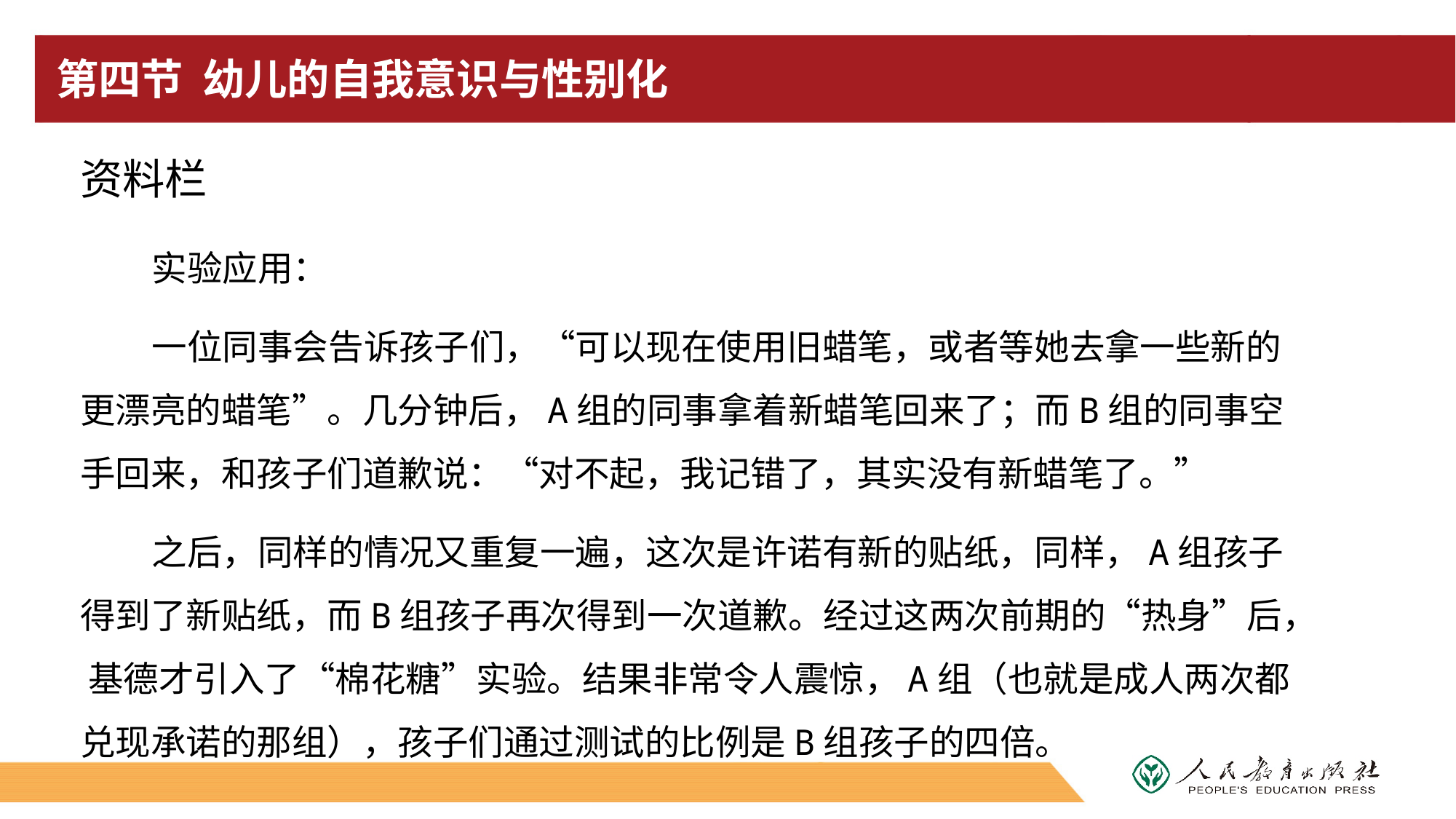

# 第四节  幼儿的自我意识与性别化
资料栏
实验应用：
一位同事会告诉孩子们，“可以现在使用旧蜡笔，或者等她去拿一些新的更漂亮的蜡笔”。几分钟后，A组的同事拿着新蜡笔回来了；而B组的同事空手回来，和孩子们道歉说：“对不起，我记错了，其实没有新蜡笔了。”
之后，同样的情况又重复一遍，这次是许诺有新的贴纸，同样，A组孩子得到了新贴纸，而B组孩子再次得到一次道歉。经过这两次前期的“热身”后， 基德才引入了“棉花糖”实验。结果非常令人震惊，A组（也就是成人两次都兑现承诺的那组），孩子们通过测试的比例是B组孩子的四倍。